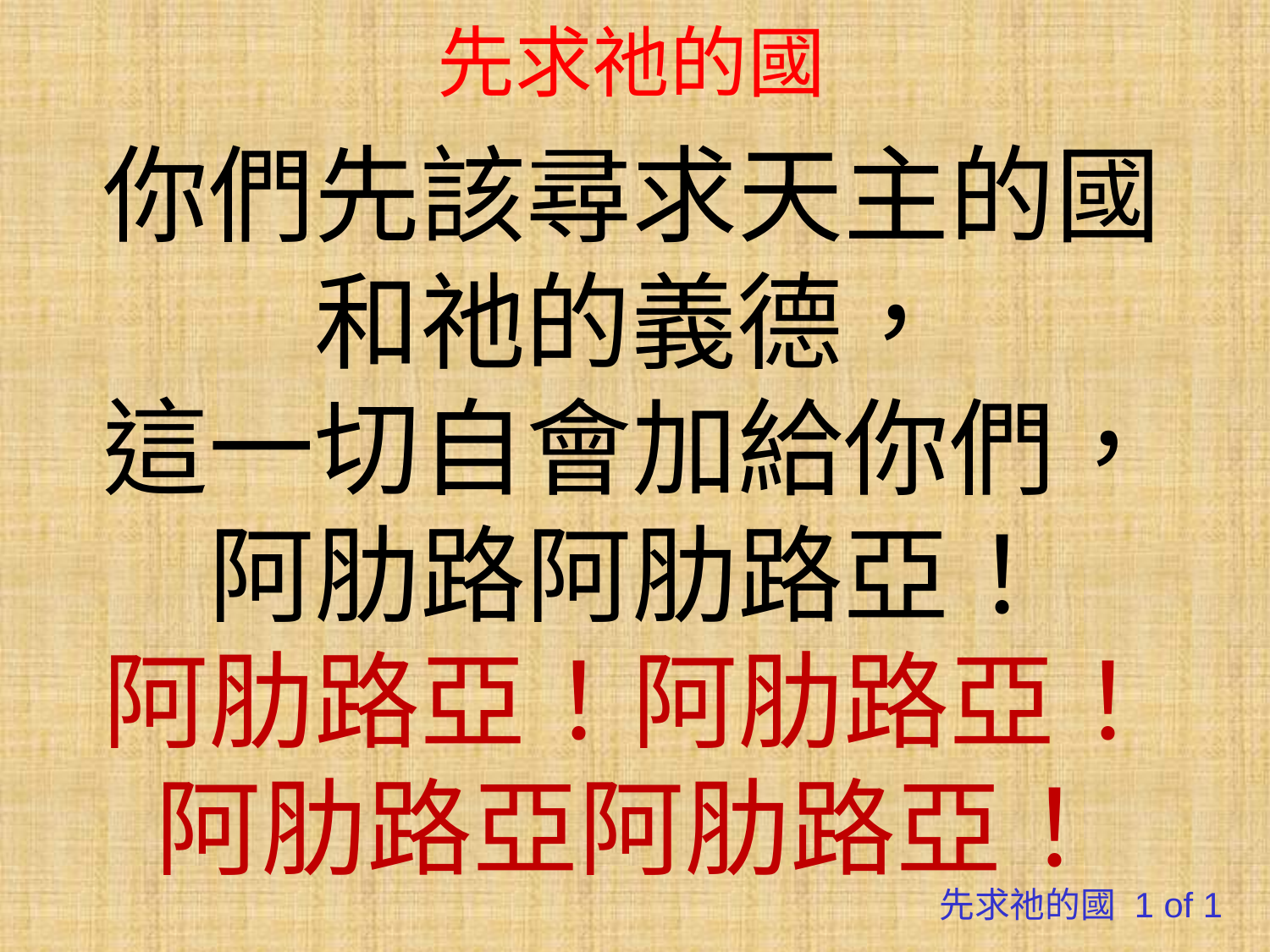

# 先求祂的國
你們先該尋求天主的國
和祂的義德，
這一切自會加給你們，
阿肋路阿肋路亞！
阿肋路亞！阿肋路亞！
阿肋路亞阿肋路亞！
先求祂的國 1 of 1